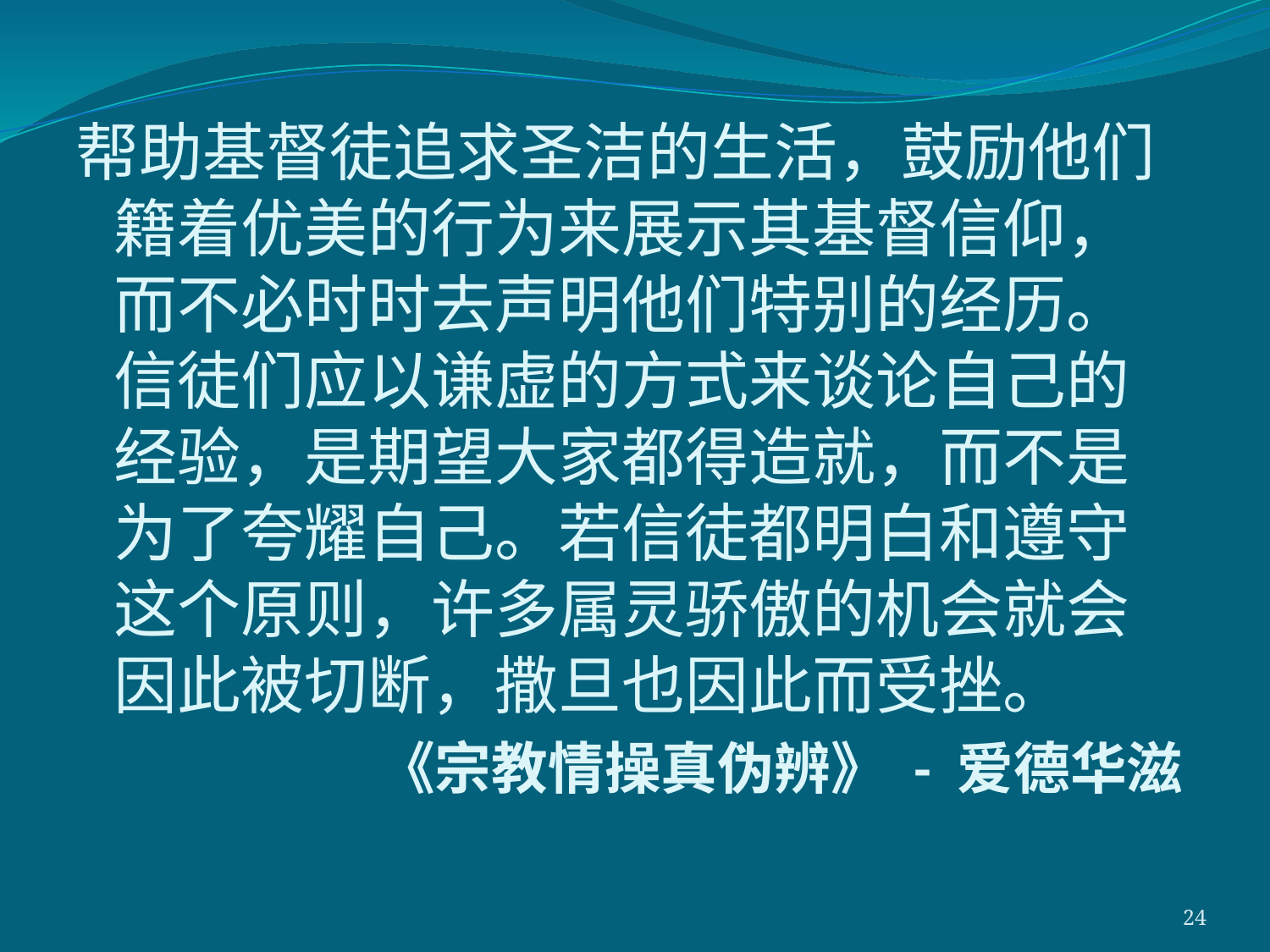

帮助基督徒追求圣洁的生活，鼓励他们籍着优美的行为来展示其基督信仰，而不必时时去声明他们特别的经历。信徒们应以谦虚的方式来谈论自己的经验，是期望大家都得造就，而不是为了夸耀自己。若信徒都明白和遵守这个原则，许多属灵骄傲的机会就会因此被切断，撒旦也因此而受挫。
《宗教情操真伪辨》 - 爱德华滋

24